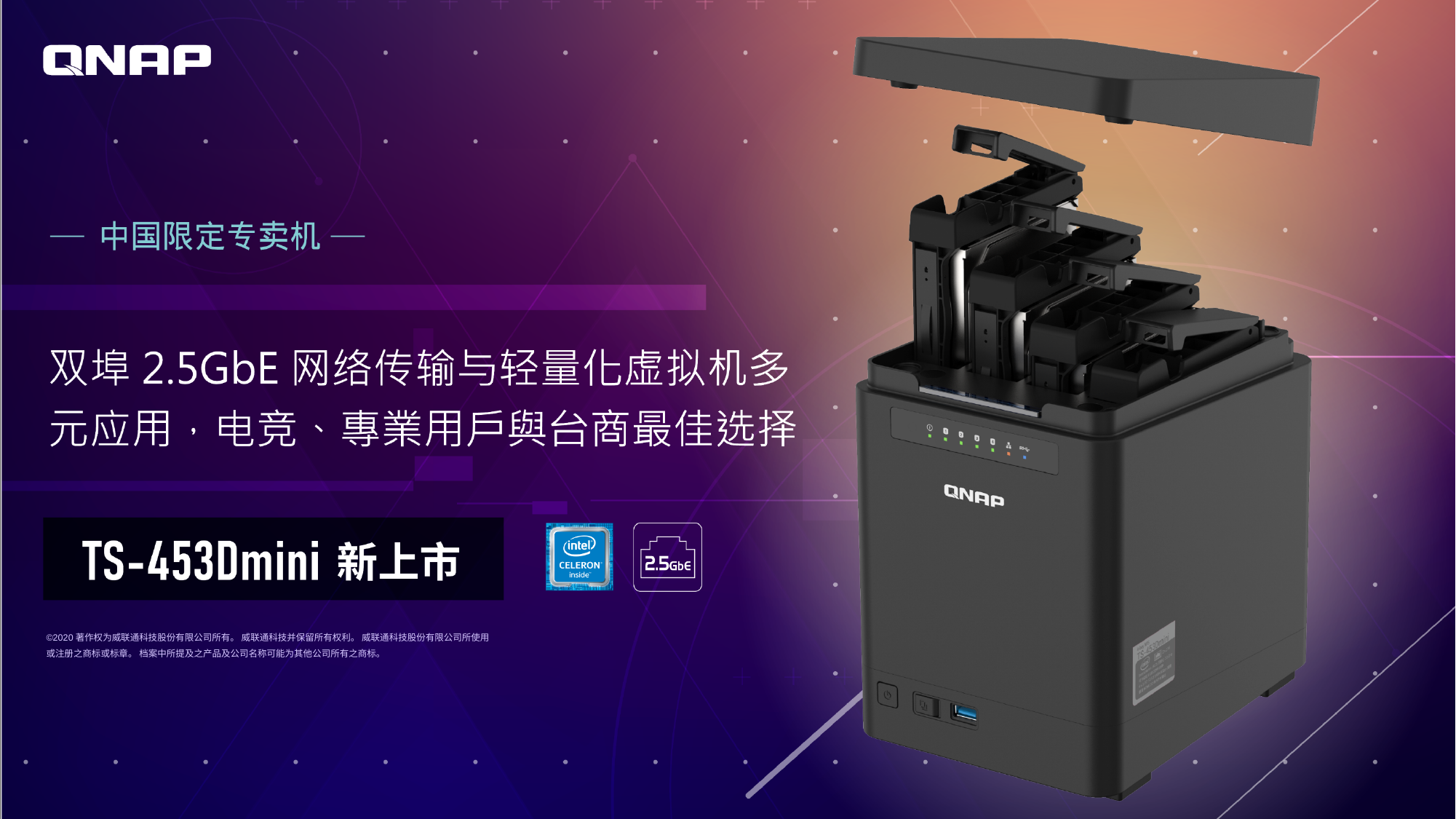

©2020著作权为威联通科技股份有限公司所有。 威联通科技并保留所有权利。 威联通科技股份有限公司所使用或注册之商标或标章。 档案中所提及之产品及公司名称可能为其他公司所有之商标。